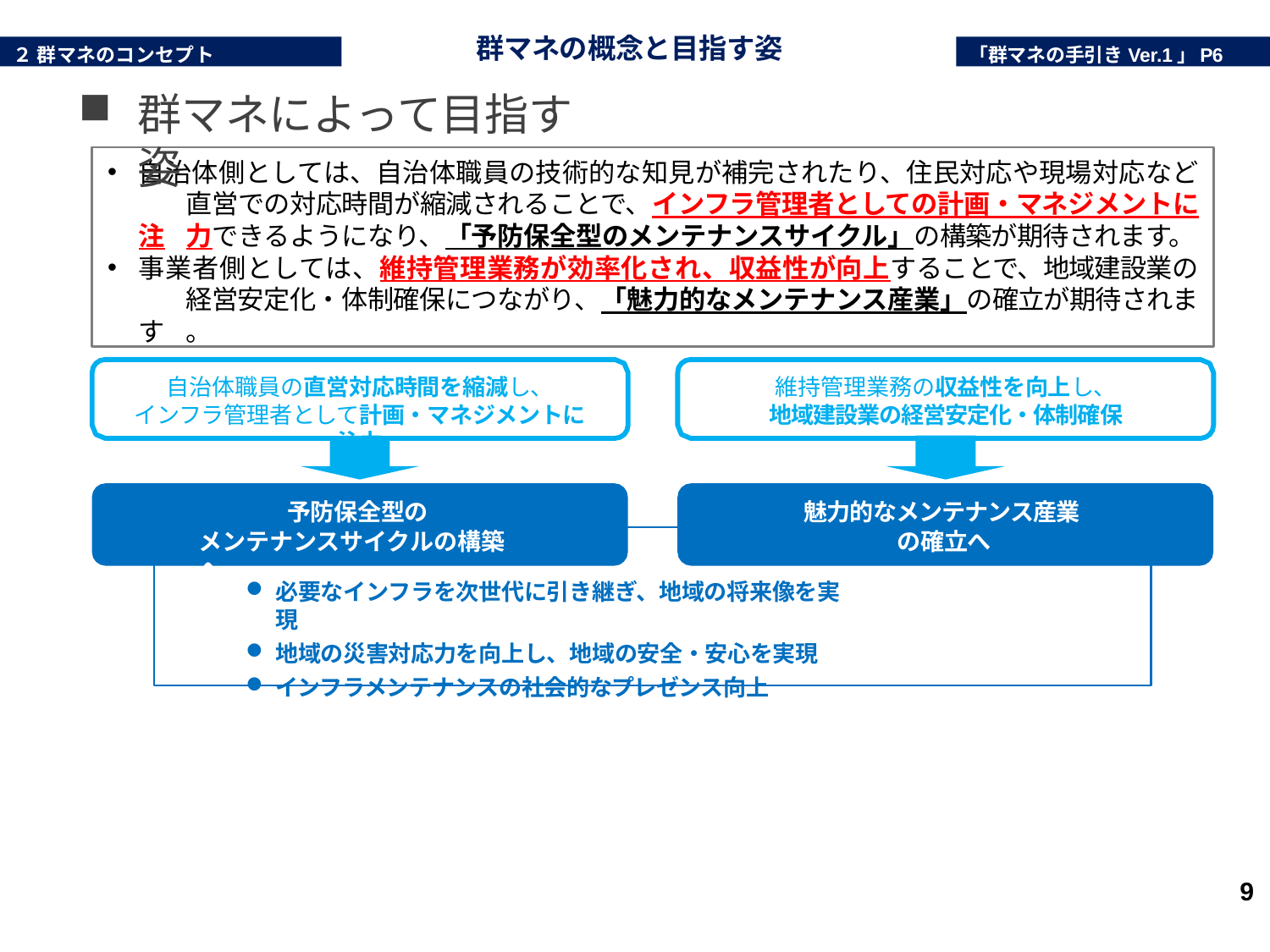

群マネの概念と目指す姿
２ 群マネのコンセプト
「群マネの手引きVer.1」	P6
群マネによって目指す姿
自治体側としては、自治体職員の技術的な知見が補完されたり、住民対応や現場対応など	直営での対応時間が縮減されることで、インフラ管理者としての計画・マネジメントに注	力できるようになり、「予防保全型のメンテナンスサイクル」の構築が期待されます。
事業者側としては、維持管理業務が効率化され、収益性が向上することで、地域建設業の	経営安定化・体制確保につながり、「魅力的なメンテナンス産業」の確立が期待されます	。

自治体職員の直営対応時間を縮減し、
インフラ管理者として計画・マネジメントに注力
維持管理業務の収益性を向上し、
地域建設業の経営安定化・体制確保

予防保全型の
魅力的なメンテナンス産業
メンテナンスサイクルの構築へ
の確立へ

必要なインフラを次世代に引き継ぎ、地域の将来像を実現
地域の災害対応力を向上し、地域の安全・安心を実現
インフラメンテナンスの社会的なプレゼンス向上
9